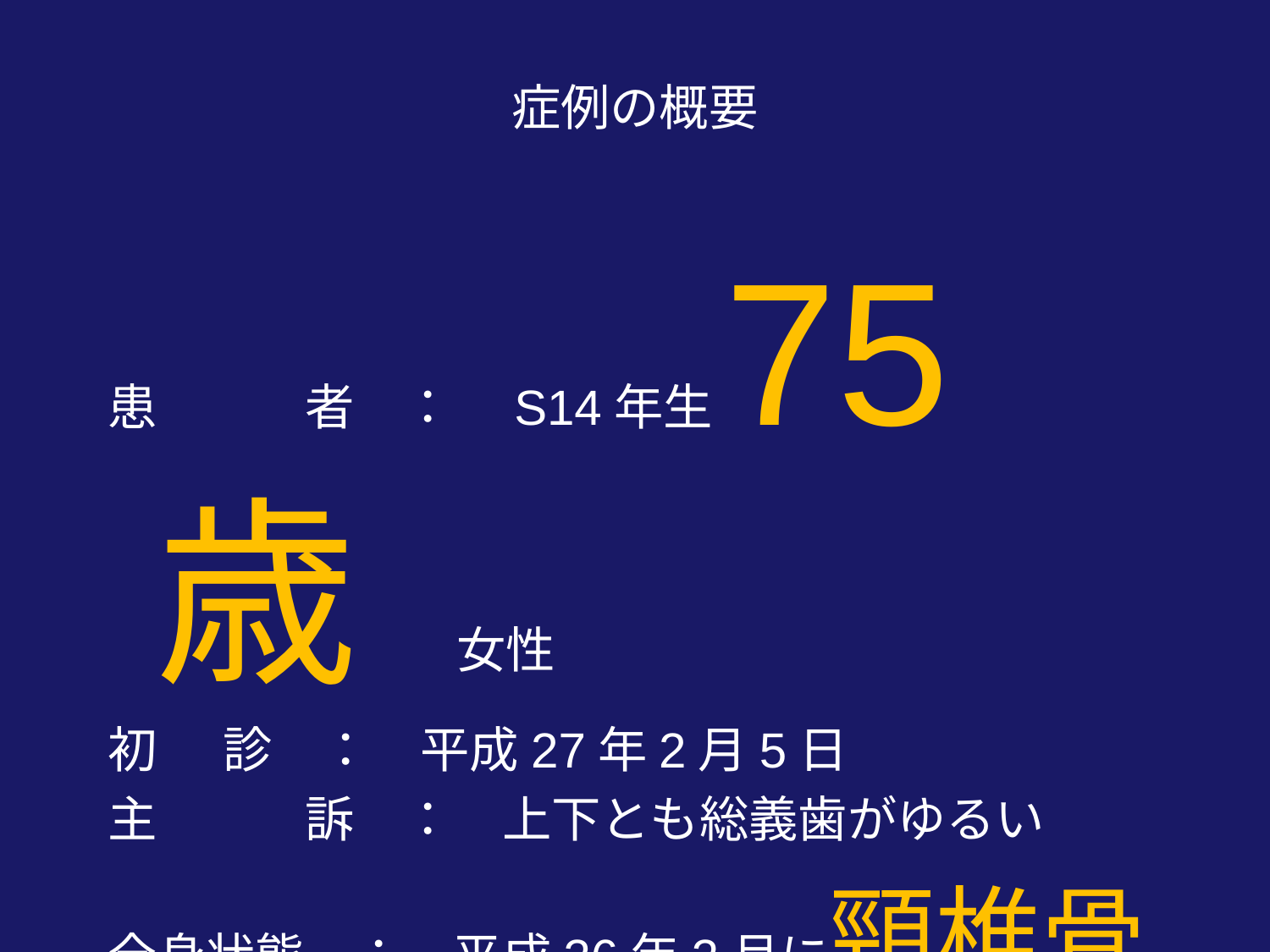

# 症例の概要
患　　　者　：　S14年生75歳　　女性
初      診　：　平成27年2月5日
主　　　訴　：　上下とも総義歯がゆるい
全身状態　：　平成26年2月に頸椎骨折し8月まで入院。　透析患者。薬はいっぱい。